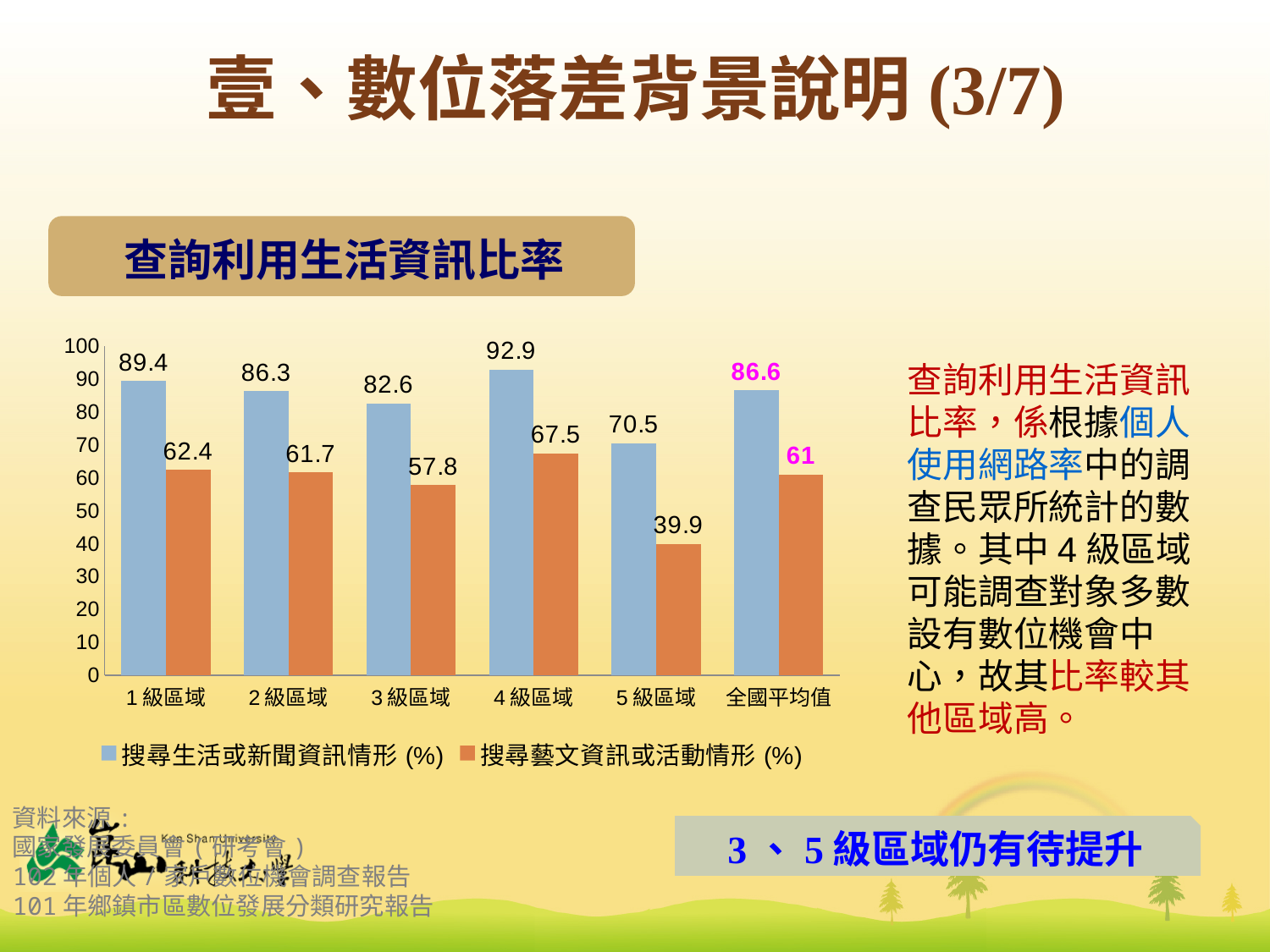

壹、數位落差背景說明(3/7)

查詢利用生活資訊比率

### Chart

| Category | 搜尋生活或新聞資訊情形(%) | 搜尋藝文資訊或活動情形(%) |
|---|---|---|
| 1級區域 | 89.4 | 62.4 |
| 2級區域 | 86.3 | 61.7 |
| 3級區域 | 82.6 | 57.8 |
| 4級區域 | 92.9 | 67.5 |
| 5級區域 | 70.5 | 39.9 |
| 全國平均值 | 86.6 | 61.0 |
查詢利用生活資訊比率，係根據個人使用網路率中的調查民眾所統計的數據。其中4級區域可能調查對象多數設有數位機會中心，故其比率較其他區域高。
資料來源:
國家發展委員會(研考會)
102年個人/家戶數位機會調查報告
101年鄉鎮市區數位發展分類研究報告
3、5級區域仍有待提升